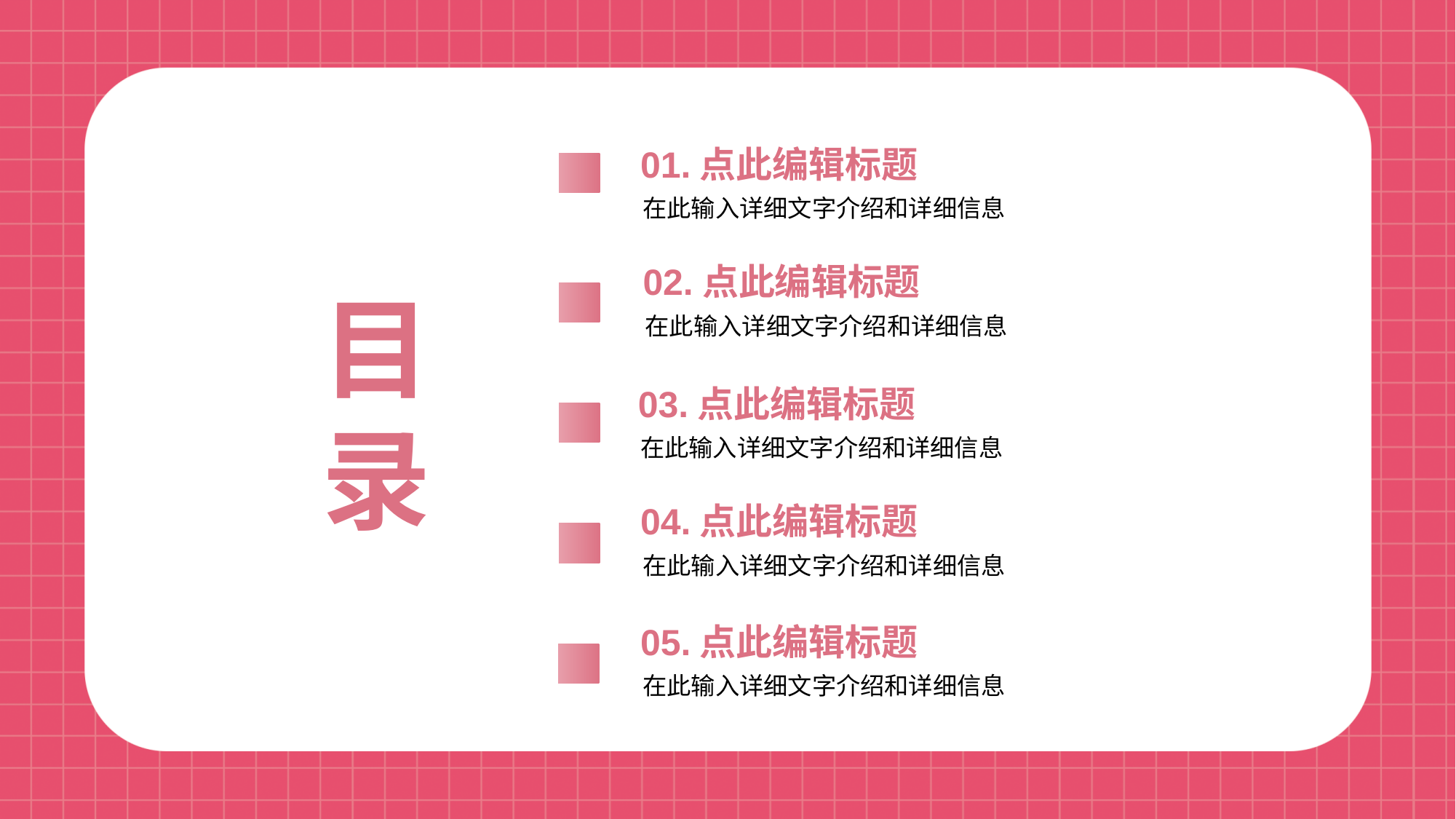

01.点此编辑标题
在此输入详细文字介绍和详细信息

02.点此编辑标题
在此输入详细文字介绍和详细信息
目
录

03.点此编辑标题
在此输入详细文字介绍和详细信息

04.点此编辑标题
在此输入详细文字介绍和详细信息

05.点此编辑标题
在此输入详细文字介绍和详细信息